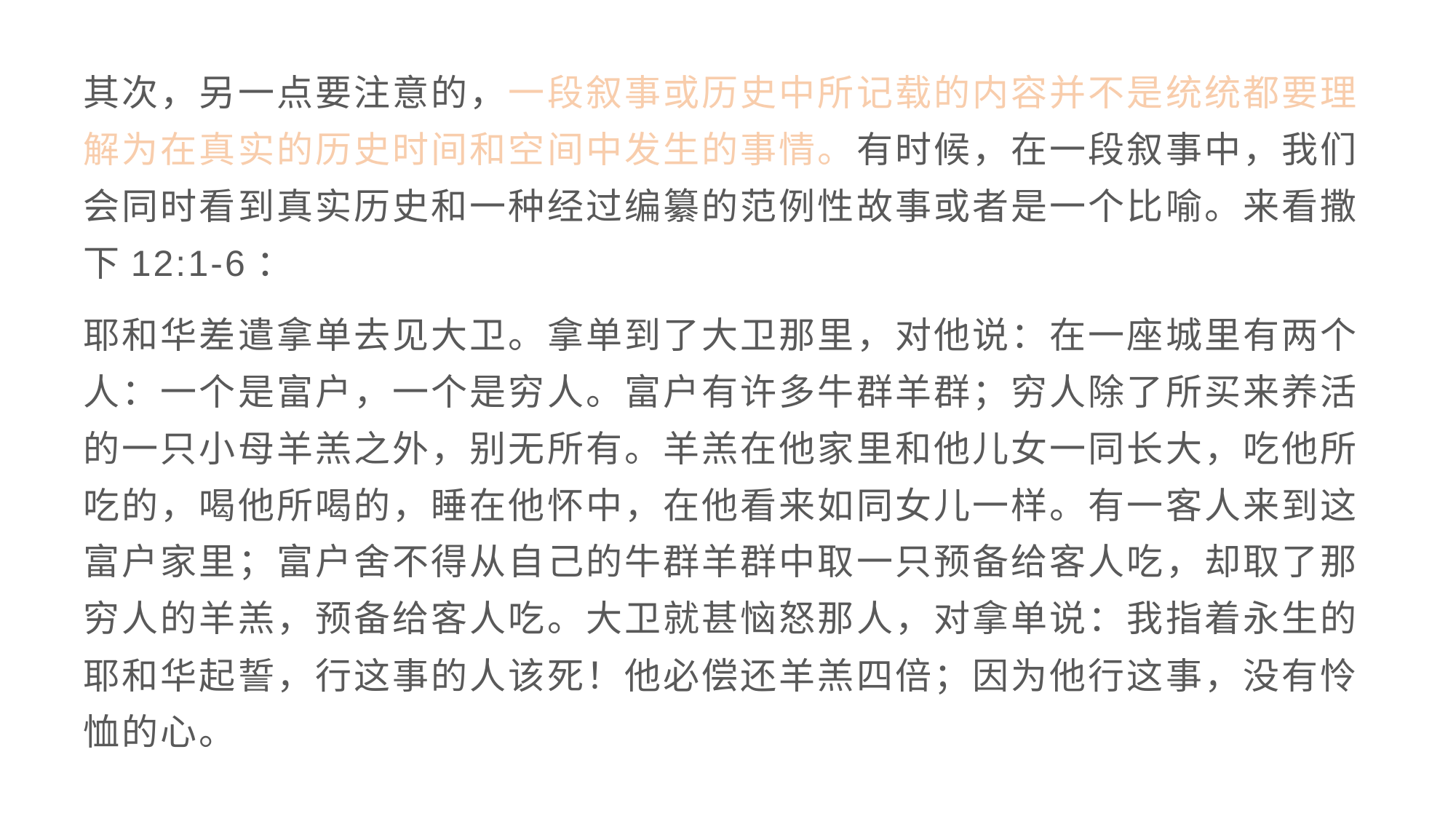

其次，另一点要注意的，一段叙事或历史中所记载的内容并不是统统都要理解为在真实的历史时间和空间中发生的事情。有时候，在一段叙事中，我们会同时看到真实历史和一种经过编纂的范例性故事或者是一个比喻。来看撒下12:1-6：
耶和华差遣拿单去见大卫。拿单到了大卫那里，对他说：在一座城里有两个人：一个是富户，一个是穷人。富户有许多牛群羊群；穷人除了所买来养活的一只小母羊羔之外，别无所有。羊羔在他家里和他儿女一同长大，吃他所吃的，喝他所喝的，睡在他怀中，在他看来如同女儿一样。有一客人来到这富户家里；富户舍不得从自己的牛群羊群中取一只预备给客人吃，却取了那穷人的羊羔，预备给客人吃。大卫就甚恼怒那人，对拿单说：我指着永生的耶和华起誓，行这事的人该死！他必偿还羊羔四倍；因为他行这事，没有怜恤的心。